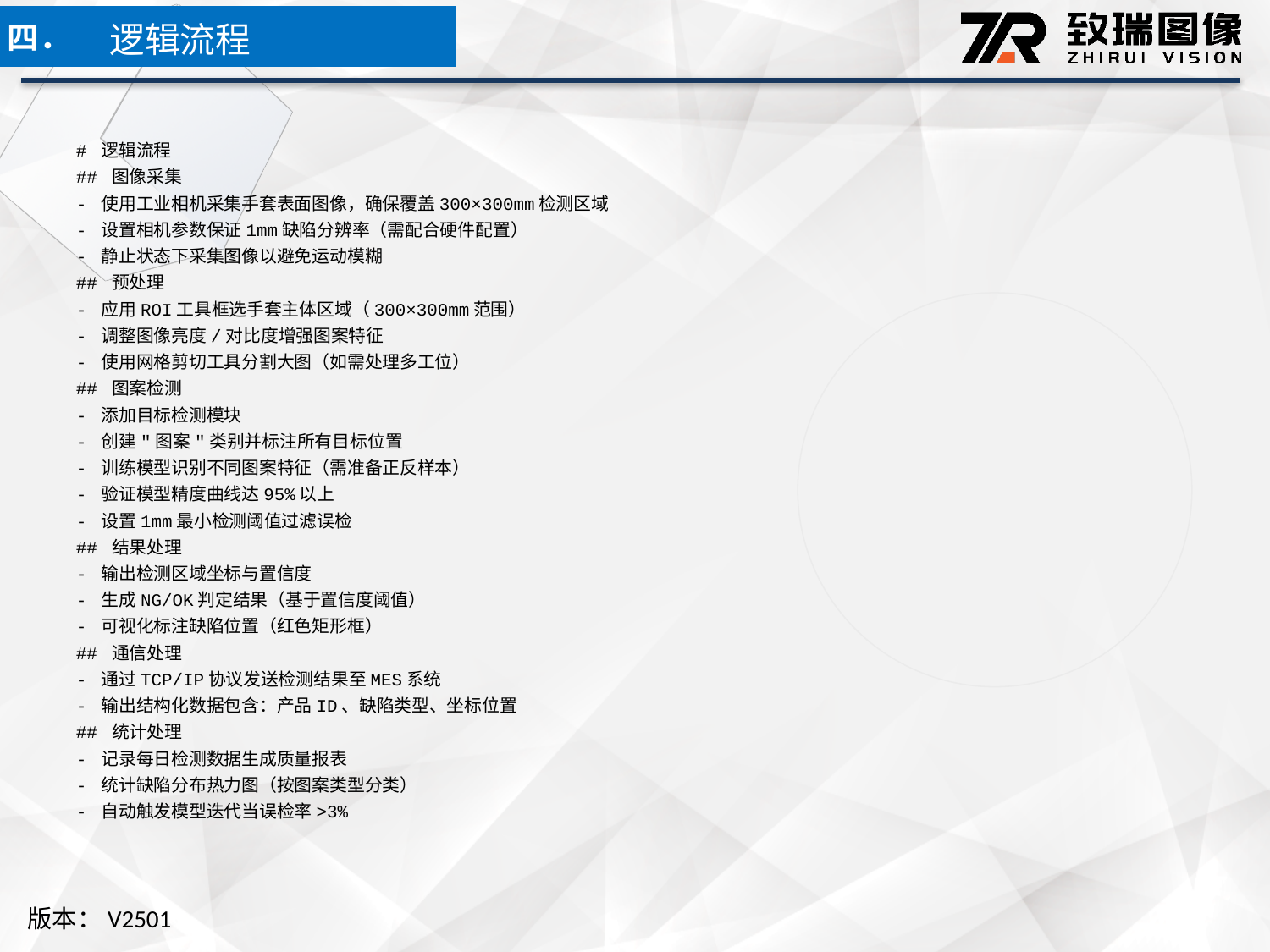

逻辑流程
四．

# 逻辑流程
## 图像采集
- 使用工业相机采集手套表面图像，确保覆盖300×300mm检测区域
- 设置相机参数保证1mm缺陷分辨率（需配合硬件配置）
- 静止状态下采集图像以避免运动模糊
## 预处理
- 应用ROI工具框选手套主体区域（300×300mm范围）
- 调整图像亮度/对比度增强图案特征
- 使用网格剪切工具分割大图（如需处理多工位）
## 图案检测
- 添加目标检测模块
- 创建"图案"类别并标注所有目标位置
- 训练模型识别不同图案特征（需准备正反样本）
- 验证模型精度曲线达95%以上
- 设置1mm最小检测阈值过滤误检
## 结果处理
- 输出检测区域坐标与置信度
- 生成NG/OK判定结果（基于置信度阈值）
- 可视化标注缺陷位置（红色矩形框）
## 通信处理
- 通过TCP/IP协议发送检测结果至MES系统
- 输出结构化数据包含：产品ID、缺陷类型、坐标位置
## 统计处理
- 记录每日检测数据生成质量报表
- 统计缺陷分布热力图（按图案类型分类）
- 自动触发模型迭代当误检率>3%